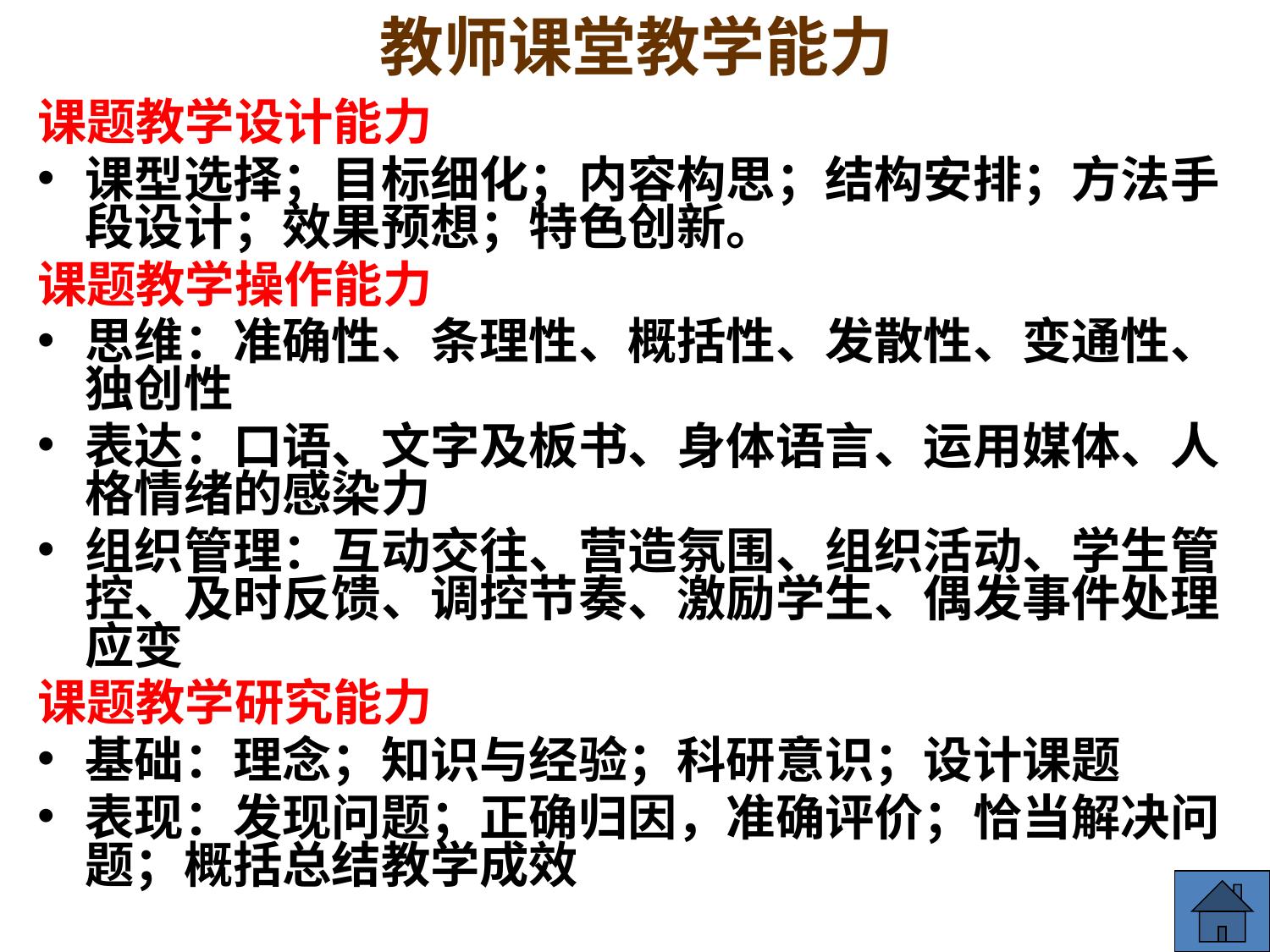

# 教师课堂教学能力
课题教学设计能力
课型选择；目标细化；内容构思；结构安排；方法手段设计；效果预想；特色创新。
课题教学操作能力
思维：准确性、条理性、概括性、发散性、变通性、独创性
表达：口语、文字及板书、身体语言、运用媒体、人格情绪的感染力
组织管理：互动交往、营造氛围、组织活动、学生管控、及时反馈、调控节奏、激励学生、偶发事件处理应变
课题教学研究能力
基础：理念；知识与经验；科研意识；设计课题
表现：发现问题；正确归因，准确评价；恰当解决问题；概括总结教学成效